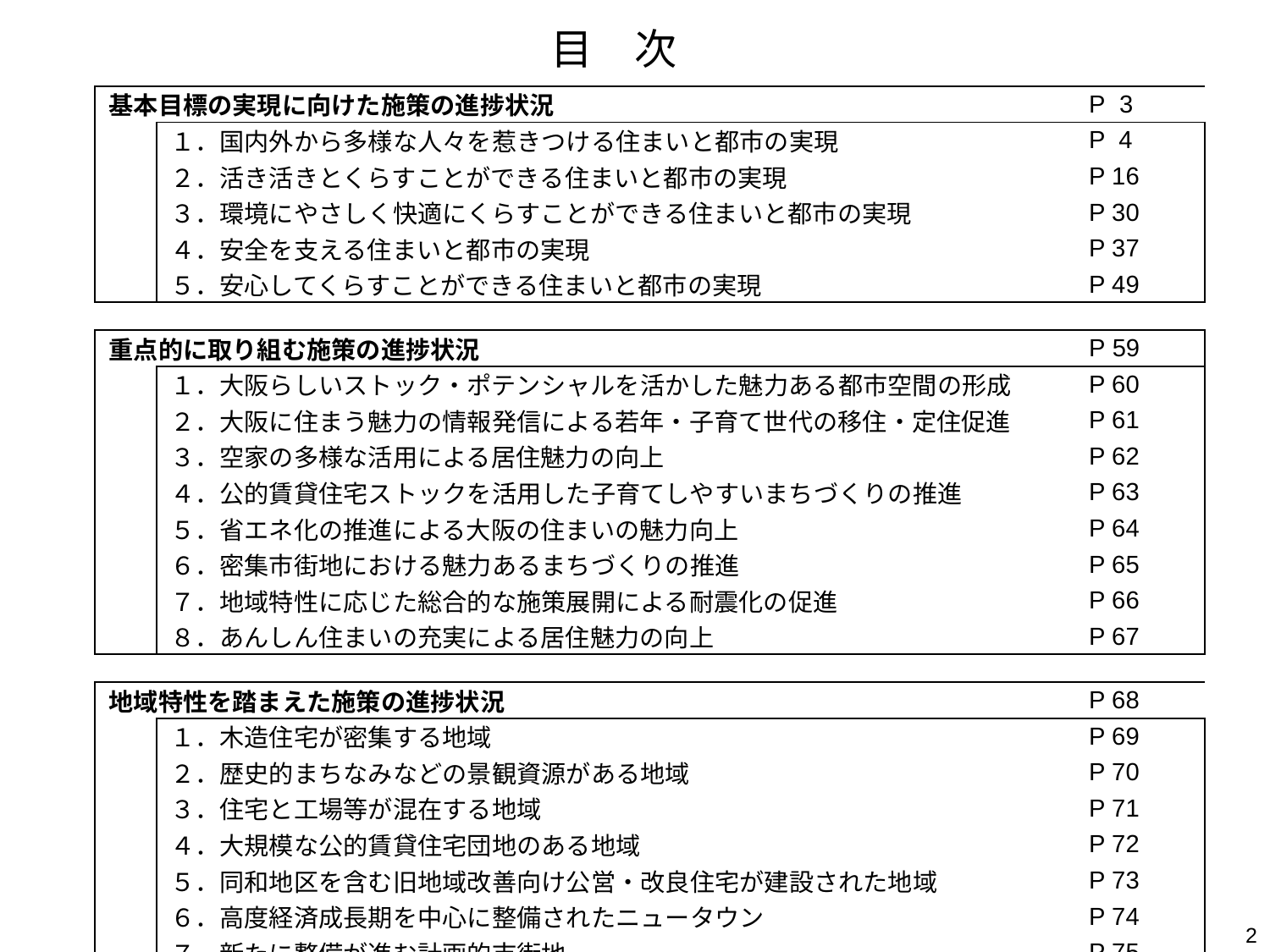

目　次
| 基本目標の実現に向けた施策の進捗状況 |  | P 3 |
| --- | --- | --- |
|  | １．国内外から多様な人々を惹きつける住まいと都市の実現 | P 4 |
|  | ２．活き活きとくらすことができる住まいと都市の実現 | P 16 |
|  | ３．環境にやさしく快適にくらすことができる住まいと都市の実現 | P 30 |
|  | ４．安全を支える住まいと都市の実現 | P 37 |
|  | ５．安心してくらすことができる住まいと都市の実現 | P 49 |
|  |  |  |
| 重点的に取り組む施策の進捗状況 |  | P 59 |
|  | １．大阪らしいストック・ポテンシャルを活かした魅力ある都市空間の形成 | P 60 |
|  | ２．大阪に住まう魅力の情報発信による若年・子育て世代の移住・定住促進 | P 61 |
|  | ３．空家の多様な活用による居住魅力の向上 | P 62 |
|  | ４．公的賃貸住宅ストックを活用した子育てしやすいまちづくりの推進 | P 63 |
|  | ５．省エネ化の推進による大阪の住まいの魅力向上 | P 64 |
|  | ６．密集市街地における魅力あるまちづくりの推進 | P 65 |
|  | ７．地域特性に応じた総合的な施策展開による耐震化の促進 | P 66 |
|  | ８．あんしん住まいの充実による居住魅力の向上 | P 67 |
|  |  |  |
| 地域特性を踏まえた施策の進捗状況 |  | P 68 |
|  | １．木造住宅が密集する地域 | P 69 |
|  | ２．歴史的まちなみなどの景観資源がある地域 | P 70 |
|  | ３．住宅と工場等が混在する地域 | P 71 |
|  | ４．大規模な公的賃貸住宅団地のある地域 | P 72 |
|  | ５．同和地区を含む旧地域改善向け公営・改良住宅が建設された地域 | P 73 |
|  | ６．高度経済成長期を中心に整備されたニュータウン | P 74 |
|  | ７．新たに整備が進む計画的市街地 | P 75 |
|  | ８．農山漁村など豊かな自然を有する地域 | P 76 |
2